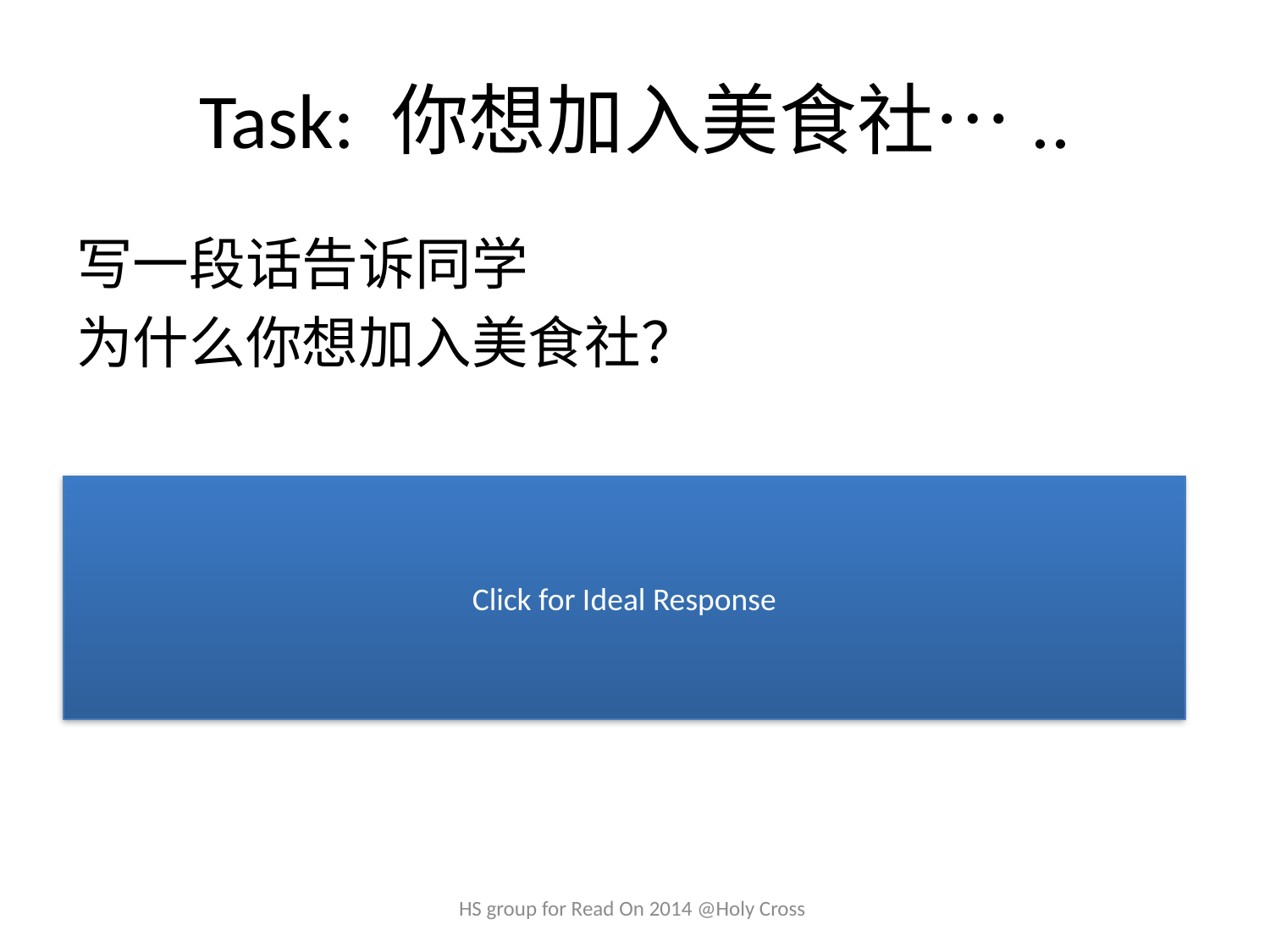

# Task: 你想加入美食社…..
写一段话告诉同学
为什么你想加入美食社？

Ideal Response:
我喜欢做美食，也想成为美食高手，所以我加入美食社。

Click for Ideal Response
HS group for Read On 2014 @Holy Cross